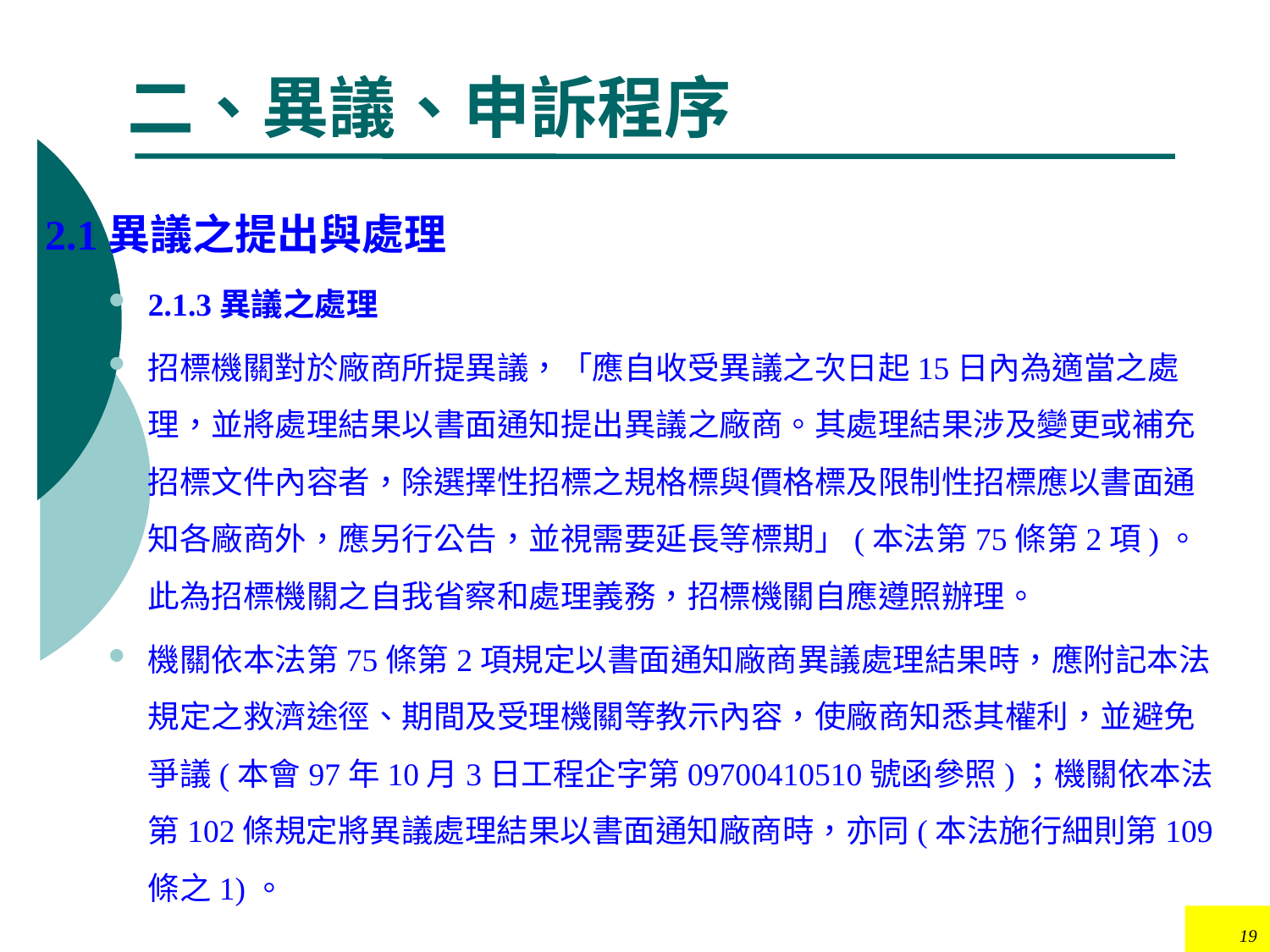

# 二、異議、申訴程序
2.1異議之提出與處理
2.1.3異議之處理
招標機關對於廠商所提異議，「應自收受異議之次日起15日內為適當之處理，並將處理結果以書面通知提出異議之廠商。其處理結果涉及變更或補充招標文件內容者，除選擇性招標之規格標與價格標及限制性招標應以書面通知各廠商外，應另行公告，並視需要延長等標期」(本法第75條第2項)。此為招標機關之自我省察和處理義務，招標機關自應遵照辦理。
機關依本法第75條第2項規定以書面通知廠商異議處理結果時，應附記本法規定之救濟途徑、期間及受理機關等教示內容，使廠商知悉其權利，並避免爭議(本會97年10月3日工程企字第09700410510號函參照)；機關依本法第102條規定將異議處理結果以書面通知廠商時，亦同(本法施行細則第109條之1)。

19